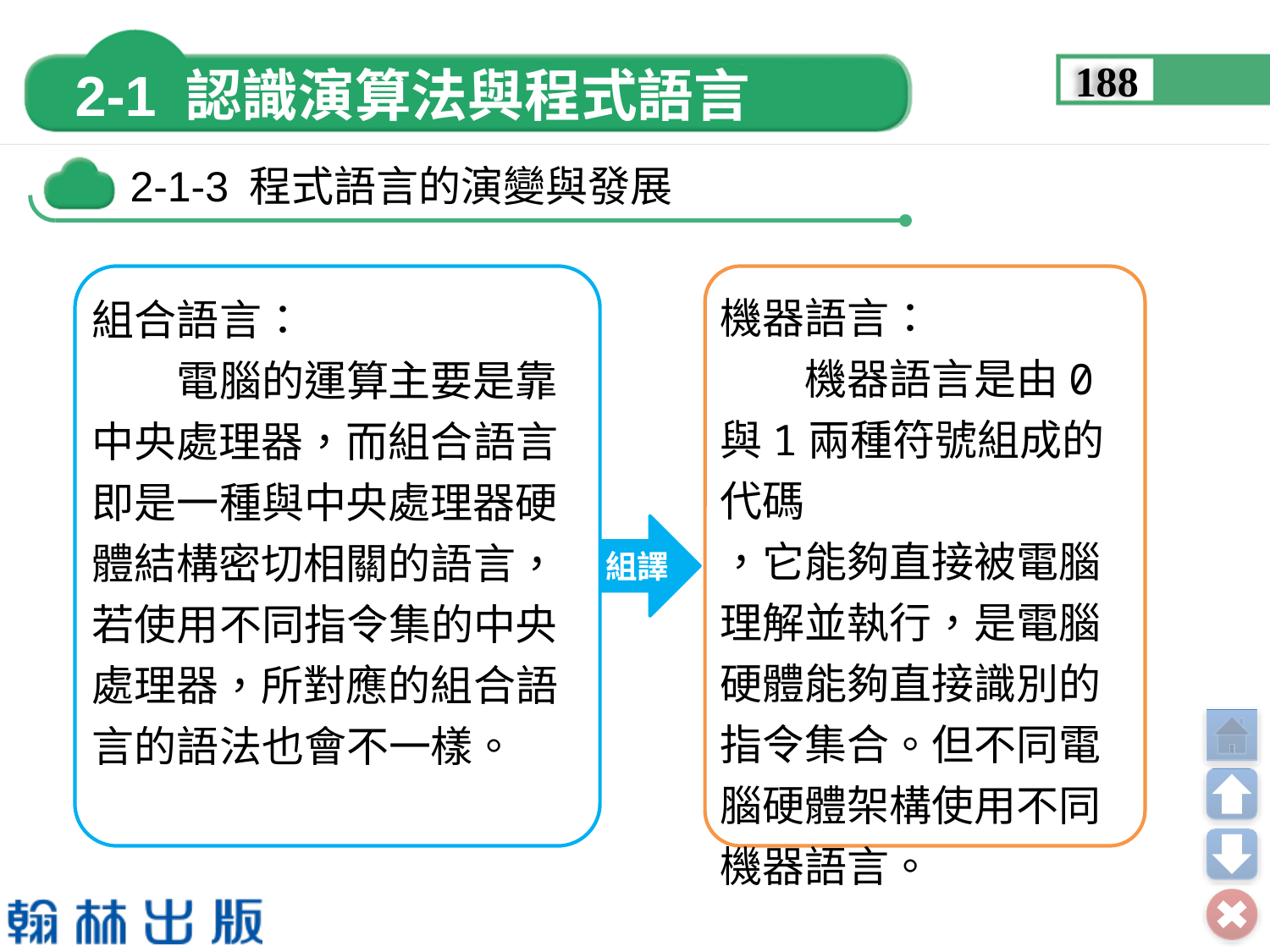

188
組合語言：
　　電腦的運算主要是靠中央處理器，而組合語言即是一種與中央處理器硬體結構密切相關的語言，若使用不同指令集的中央處理器，所對應的組合語言的語法也會不一樣。
機器語言：
　　機器語言是由0與1兩種符號組成的代碼
，它能夠直接被電腦理解並執行，是電腦硬體能夠直接識別的指令集合。但不同電腦硬體架構使用不同機器語言。
組譯